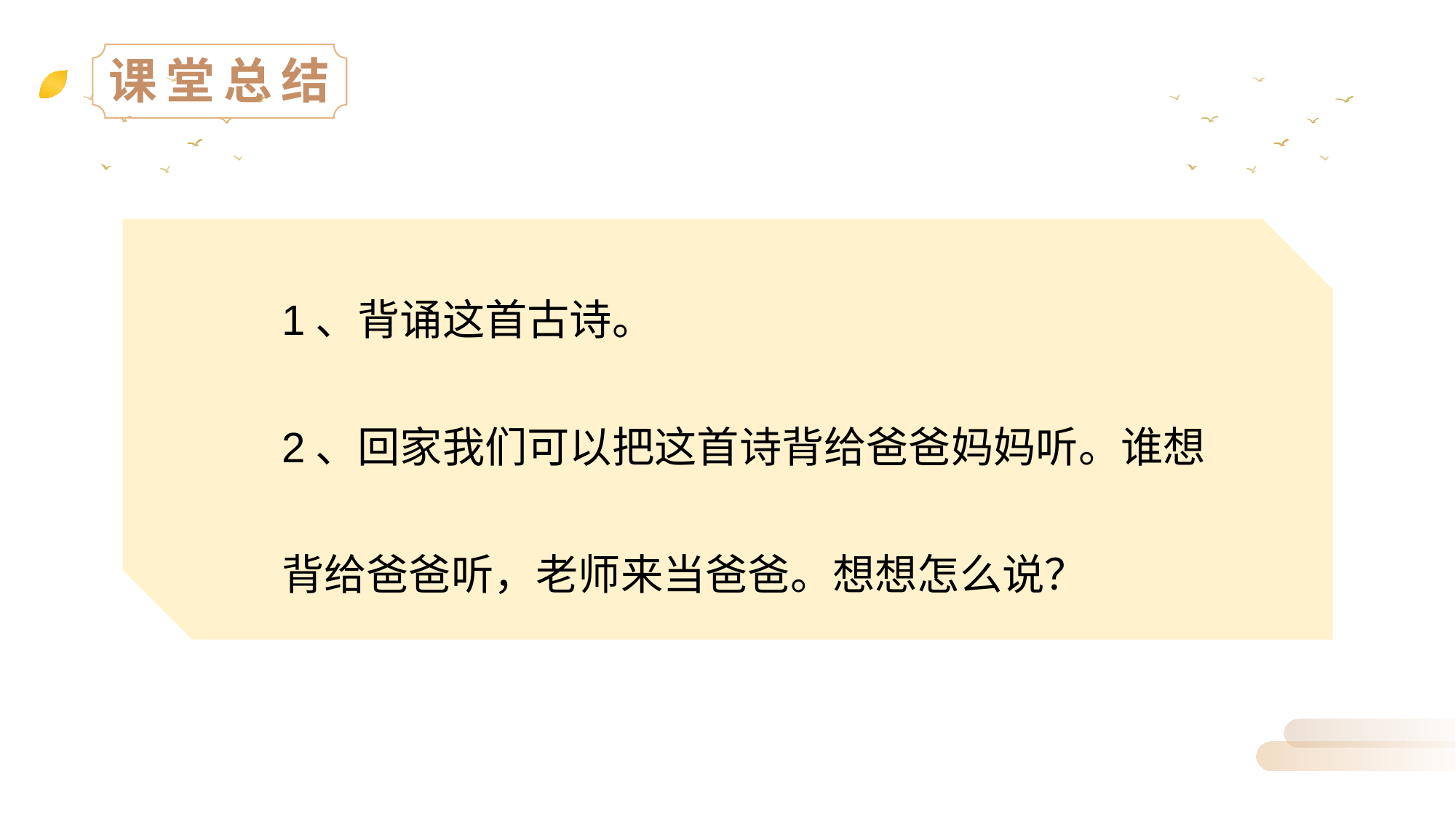

课堂总结
1、背诵这首古诗。
2、回家我们可以把这首诗背给爸爸妈妈听。谁想背给爸爸听，老师来当爸爸。想想怎么说？